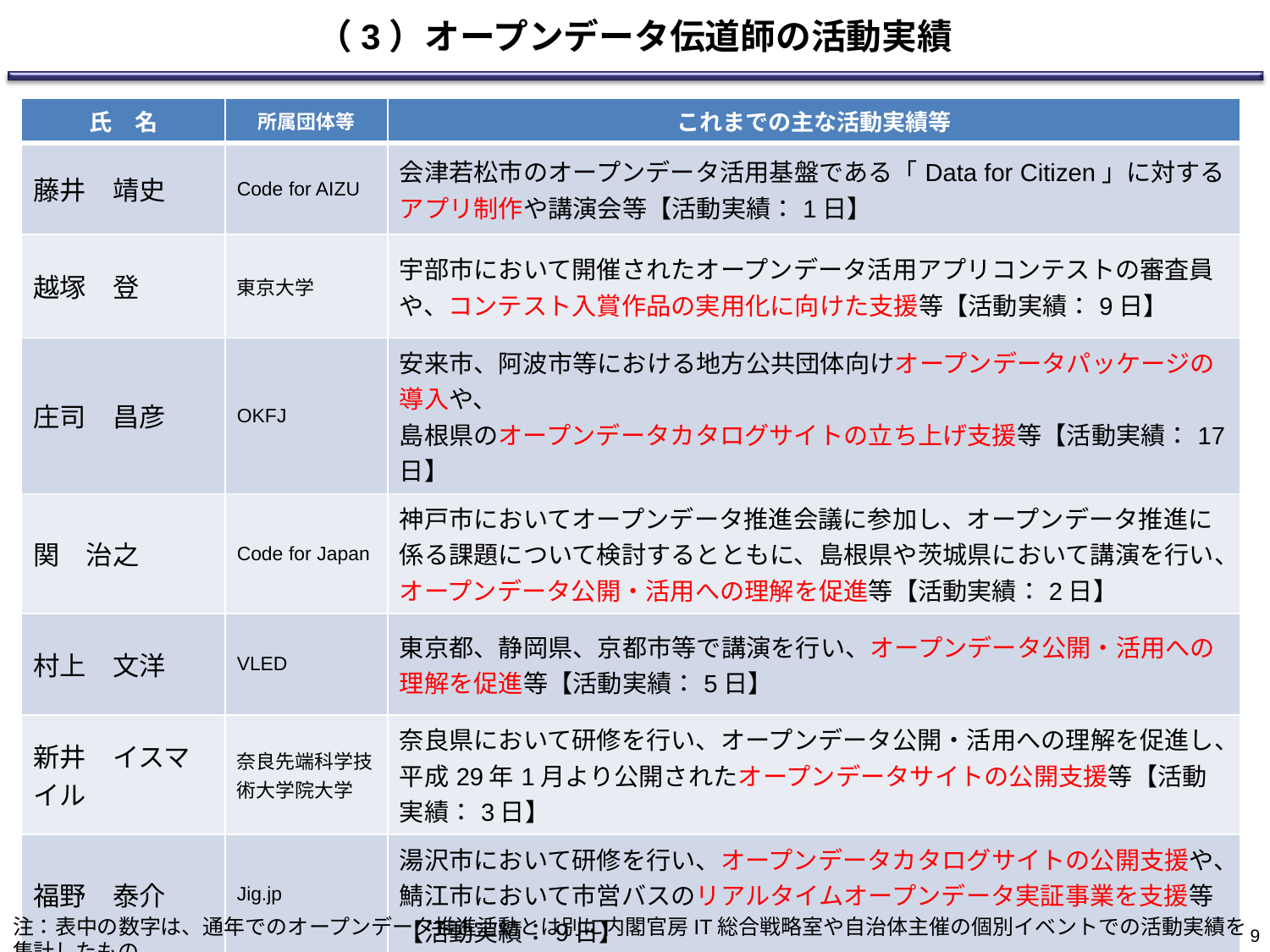

（3）オープンデータ伝道師の活動実績
| 氏　名 | 所属団体等 | これまでの主な活動実績等 |
| --- | --- | --- |
| 藤井　靖史 | Code for AIZU | 会津若松市のオープンデータ活用基盤である「Data for Citizen」に対するアプリ制作や講演会等【活動実績：1日】 |
| 越塚　登 | 東京大学 | 宇部市において開催されたオープンデータ活用アプリコンテストの審査員や、コンテスト入賞作品の実用化に向けた支援等【活動実績：9日】 |
| 庄司　昌彦 | OKFJ | 安来市、阿波市等における地方公共団体向けオープンデータパッケージの導入や、 島根県のオープンデータカタログサイトの立ち上げ支援等【活動実績：17日】 |
| 関　治之 | Code for Japan | 神戸市においてオープンデータ推進会議に参加し、オープンデータ推進に係る課題について検討するとともに、島根県や茨城県において講演を行い、オープンデータ公開・活用への理解を促進等【活動実績：2日】 |
| 村上　文洋 | VLED | 東京都、静岡県、京都市等で講演を行い、オープンデータ公開・活用への理解を促進等【活動実績：5日】 |
| 新井　イスマイル | 奈良先端科学技術大学院大学 | 奈良県において研修を行い、オープンデータ公開・活用への理解を促進し、 平成29年1月より公開されたオープンデータサイトの公開支援等【活動実績：3日】 |
| 福野　泰介 | Jig.jp | 湯沢市において研修を行い、オープンデータカタログサイトの公開支援や、鯖江市において市営バスのリアルタイムオープンデータ実証事業を支援等【活動実績：9日】 |
| 牛島　清豪 | Code for Saga | 日南市において研修を行い、オープンデータ公開・活用への理解を促進し、日南市のオープンデータサイトの公開支援等【活動実績：18日】 |
注：表中の数字は、通年でのオープンデータ推進活動とは別に内閣官房IT総合戦略室や自治体主催の個別イベントでの活動実績を集計したもの
9